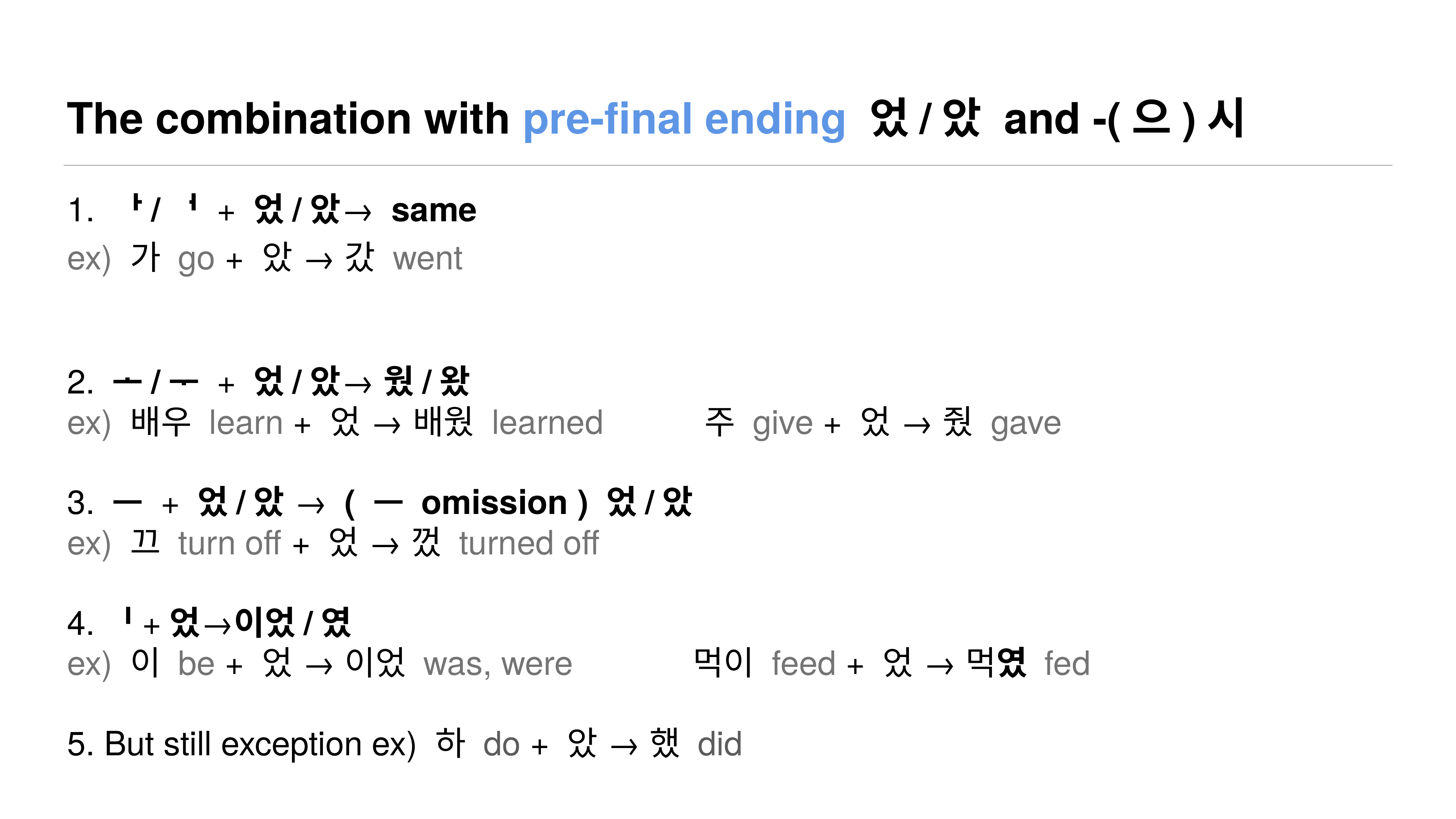

# The combination with pre-final ending 었/았 and -(으)시
1. ᅡ/ᅥ + 었/았→ same
ex) 가 go + 았 → 갔 went
2. ᅩ/ᅮ + 었/았→ 웠/왔
ex) 배우 learn + 었 → 배웠 learned          주 give + 었 → 줬 gave
3. ᅳ + 었/았 → ( ᅳ omission ) 었/았
ex) 끄 turn off + 었 → 껐 turned off
4.ᅵ+었→이었/였
ex) 이 be + 었 → 이었 was, were            먹이 feed + 었 → 먹였 fed
5. But still exception ex) 하 do + 았 → 했 did